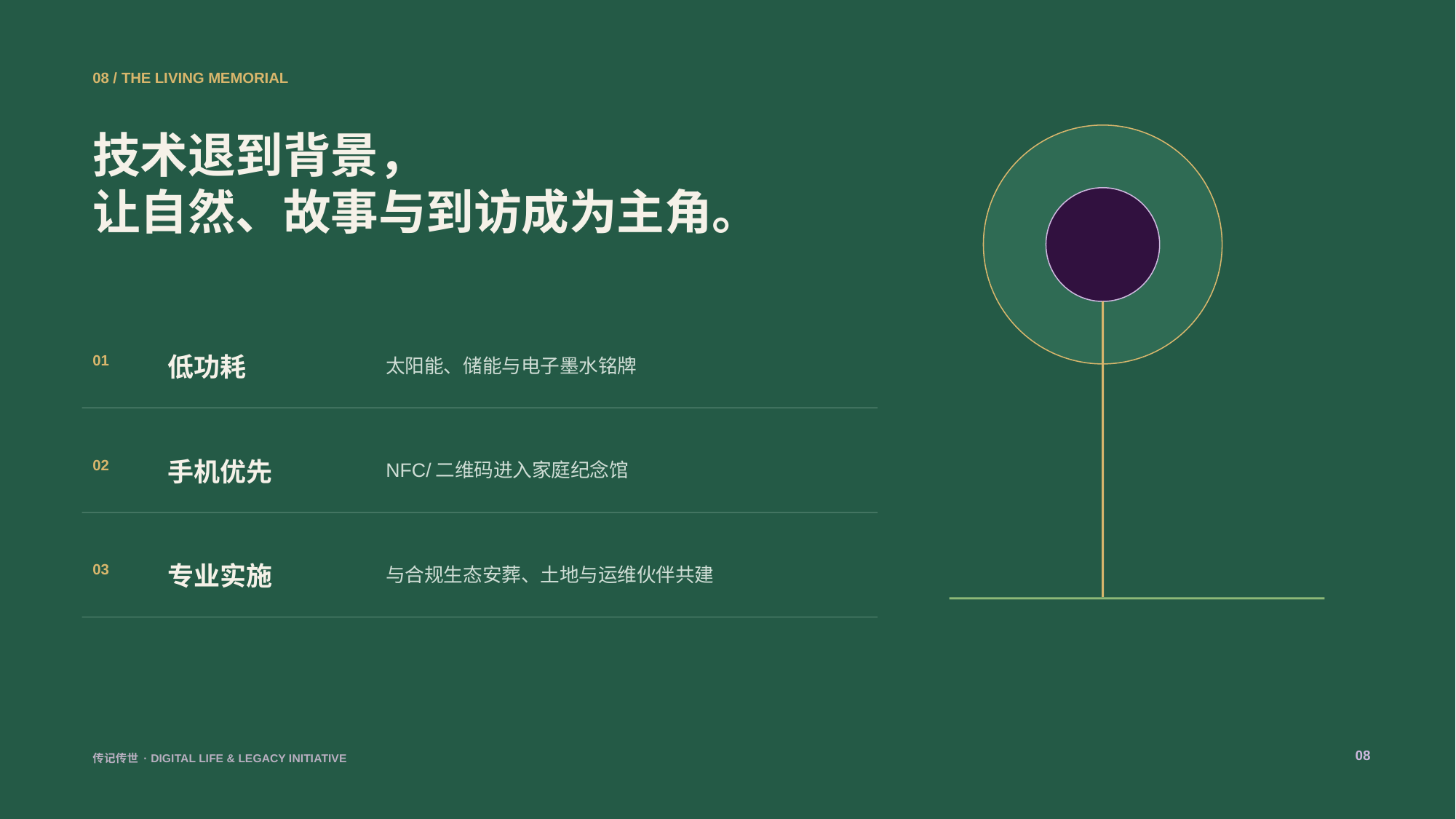

08 / THE LIVING MEMORIAL
技术退到背景，
让自然、故事与到访成为主角。

低功耗
太阳能、储能与电子墨水铭牌
01

手机优先
NFC/二维码进入家庭纪念馆
02

专业实施
与合规生态安葬、土地与运维伙伴共建
03

08
传记传世 · DIGITAL LIFE & LEGACY INITIATIVE